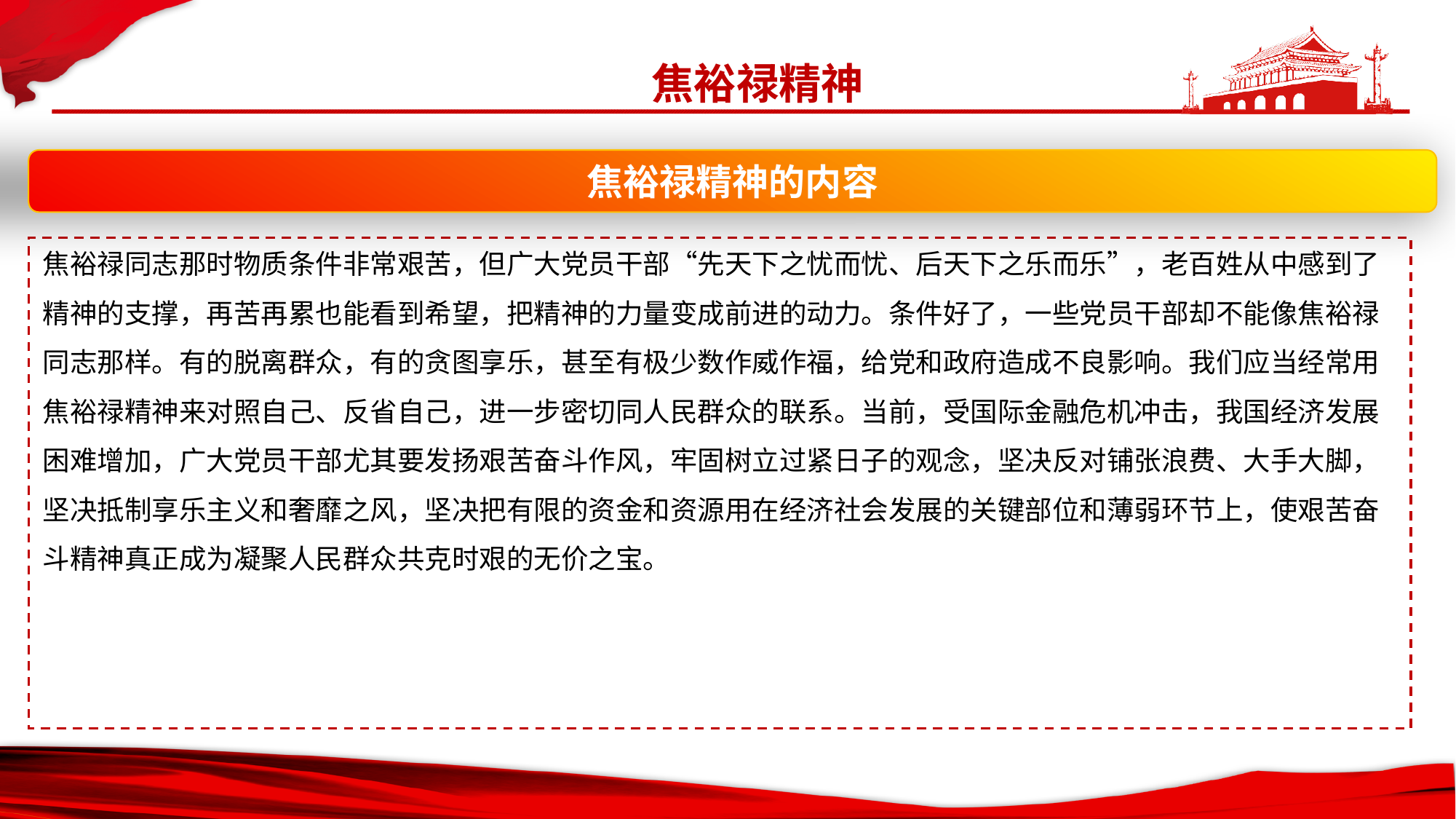

焦裕禄精神
焦裕禄精神的内容
焦裕禄同志那时物质条件非常艰苦，但广大党员干部“先天下之忧而忧、后天下之乐而乐”，老百姓从中感到了精神的支撑，再苦再累也能看到希望，把精神的力量变成前进的动力。条件好了，一些党员干部却不能像焦裕禄同志那样。有的脱离群众，有的贪图享乐，甚至有极少数作威作福，给党和政府造成不良影响。我们应当经常用焦裕禄精神来对照自己、反省自己，进一步密切同人民群众的联系。当前，受国际金融危机冲击，我国经济发展困难增加，广大党员干部尤其要发扬艰苦奋斗作风，牢固树立过紧日子的观念，坚决反对铺张浪费、大手大脚，坚决抵制享乐主义和奢靡之风，坚决把有限的资金和资源用在经济社会发展的关键部位和薄弱环节上，使艰苦奋斗精神真正成为凝聚人民群众共克时艰的无价之宝。